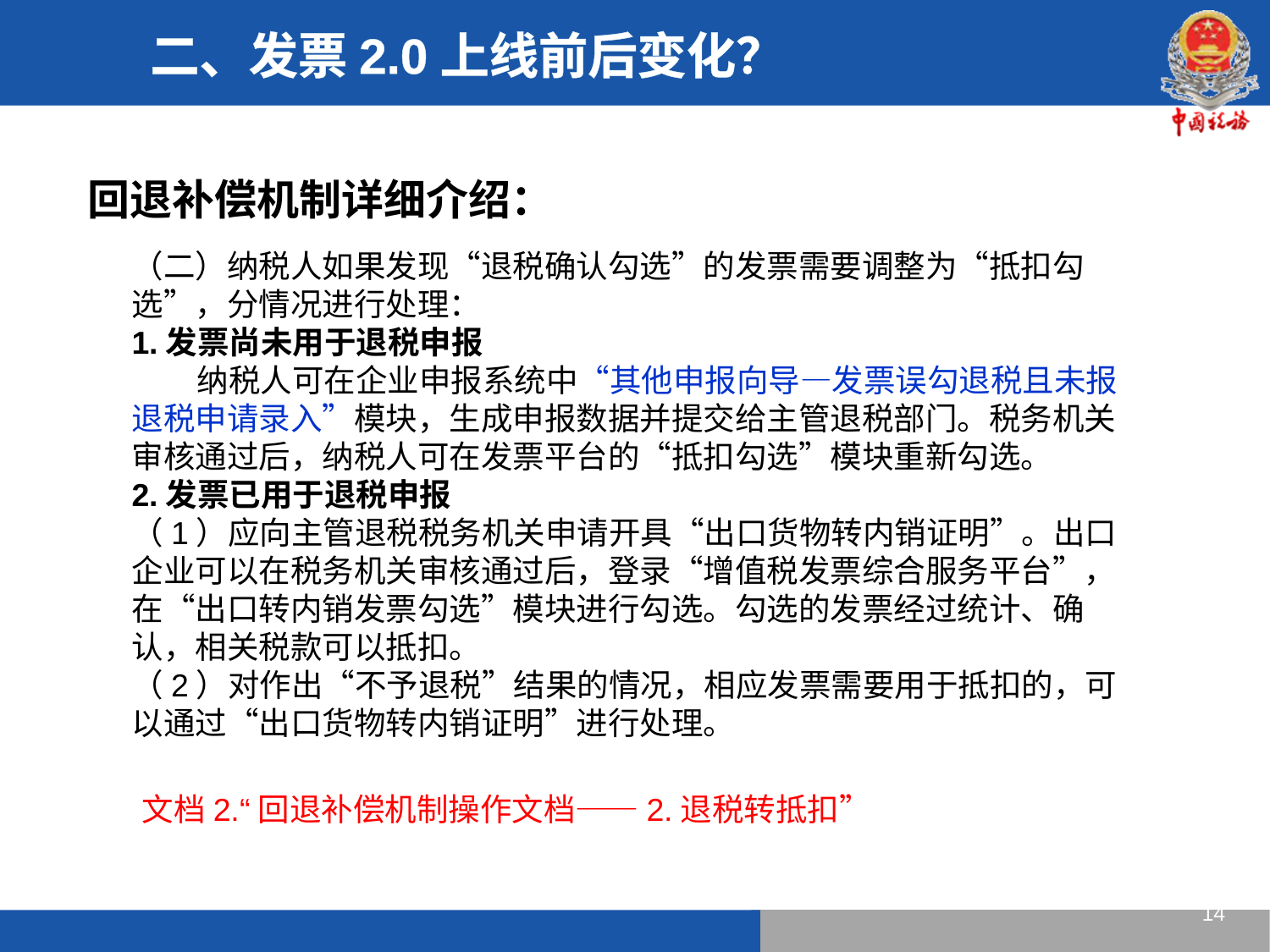

14
二、发票2.0上线前后变化？
回退补偿机制详细介绍：
（二）纳税人如果发现“退税确认勾选”的发票需要调整为“抵扣勾选”，分情况进行处理：
1.发票尚未用于退税申报
        纳税人可在企业申报系统中“其他申报向导—发票误勾退税且未报退税申请录入”模块，生成申报数据并提交给主管退税部门。税务机关审核通过后，纳税人可在发票平台的“抵扣勾选”模块重新勾选。
2.发票已用于退税申报
（1）应向主管退税税务机关申请开具“出口货物转内销证明”。出口企业可以在税务机关审核通过后，登录“增值税发票综合服务平台”，在“出口转内销发票勾选”模块进行勾选。勾选的发票经过统计、确认，相关税款可以抵扣。
（2）对作出“不予退税”结果的情况，相应发票需要用于抵扣的，可以通过“出口货物转内销证明”进行处理。

文档2.“回退补偿机制操作文档——2.退税转抵扣”